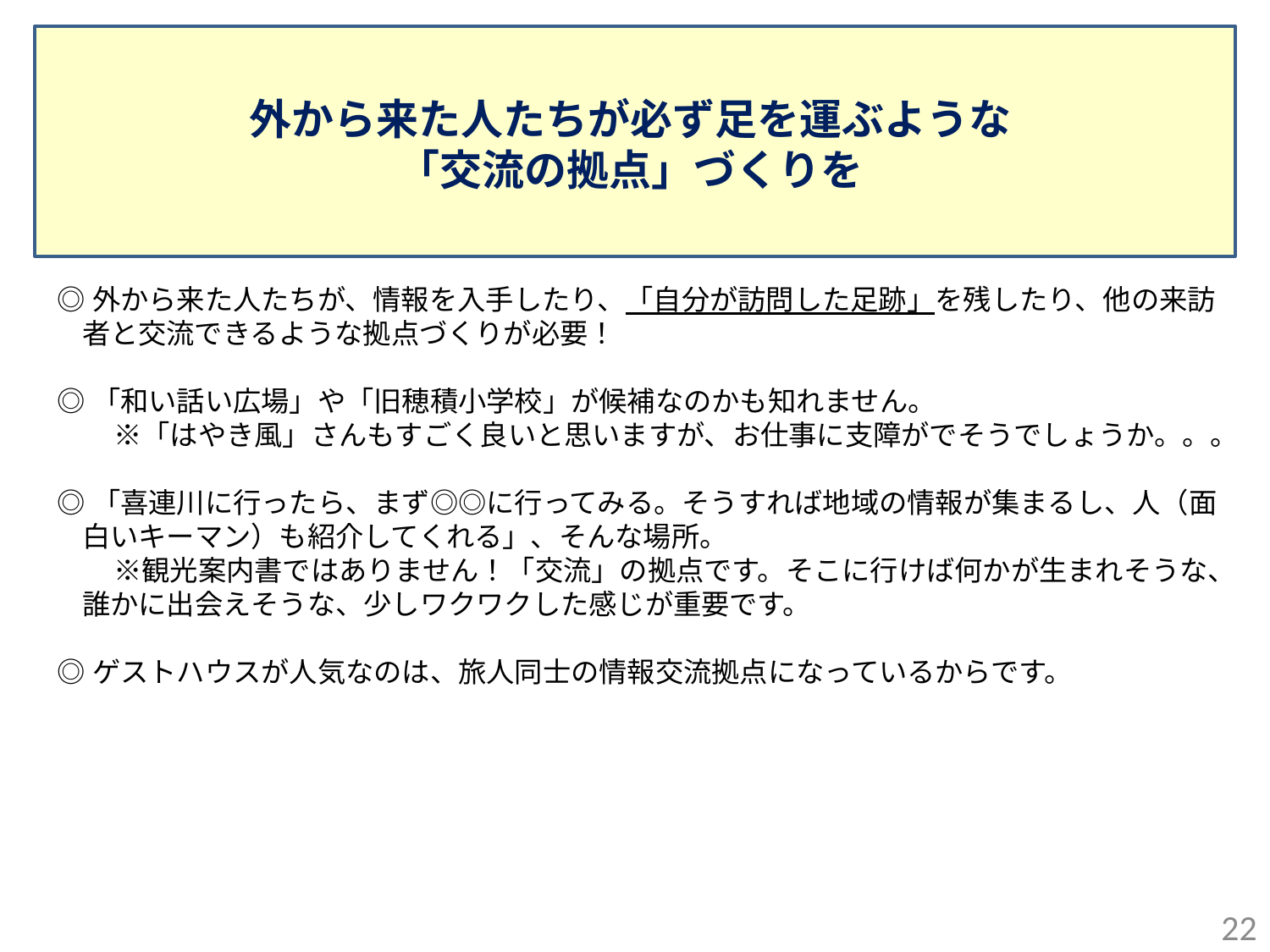

外から来た人たちが必ず足を運ぶような
「交流の拠点」づくりを
◎外から来た人たちが、情報を入手したり、「自分が訪問した足跡」を残したり、他の来訪者と交流できるような拠点づくりが必要！

◎「和い話い広場」や「旧穂積小学校」が候補なのかも知れません。
　　※「はやき風」さんもすごく良いと思いますが、お仕事に支障がでそうでしょうか。。。

◎「喜連川に行ったら、まず◎◎に行ってみる。そうすれば地域の情報が集まるし、人（面白いキーマン）も紹介してくれる」、そんな場所。
　　※観光案内書ではありません！「交流」の拠点です。そこに行けば何かが生まれそうな、誰かに出会えそうな、少しワクワクした感じが重要です。

◎ゲストハウスが人気なのは、旅人同士の情報交流拠点になっているからです。

22